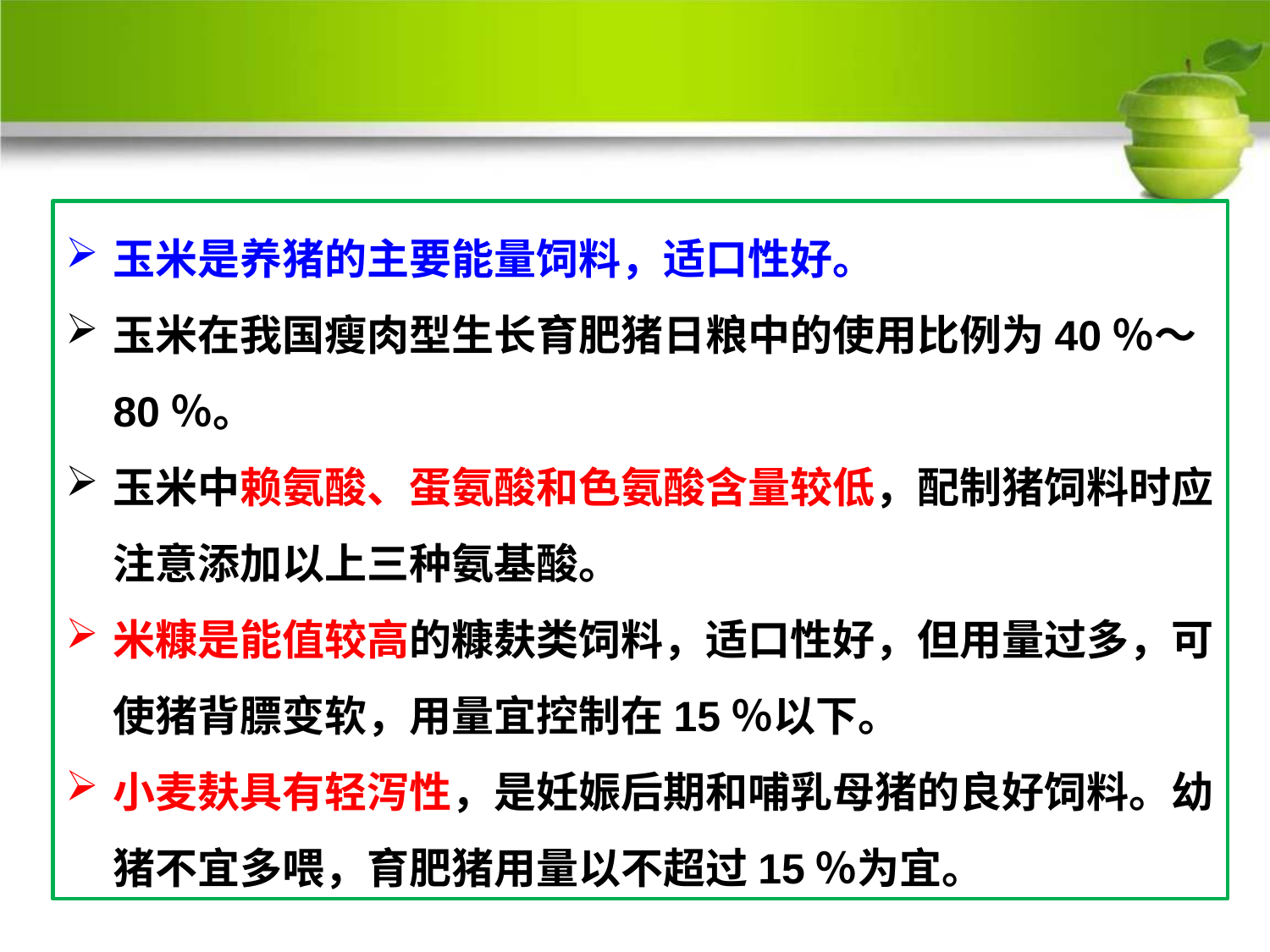

玉米是养猪的主要能量饲料，适口性好。
玉米在我国瘦肉型生长育肥猪日粮中的使用比例为40％～80％。
玉米中赖氨酸、蛋氨酸和色氨酸含量较低，配制猪饲料时应注意添加以上三种氨基酸。
米糠是能值较高的糠麸类饲料，适口性好，但用量过多，可使猪背膘变软，用量宜控制在15％以下。
小麦麸具有轻泻性，是妊娠后期和哺乳母猪的良好饲料。幼猪不宜多喂，育肥猪用量以不超过15％为宜。